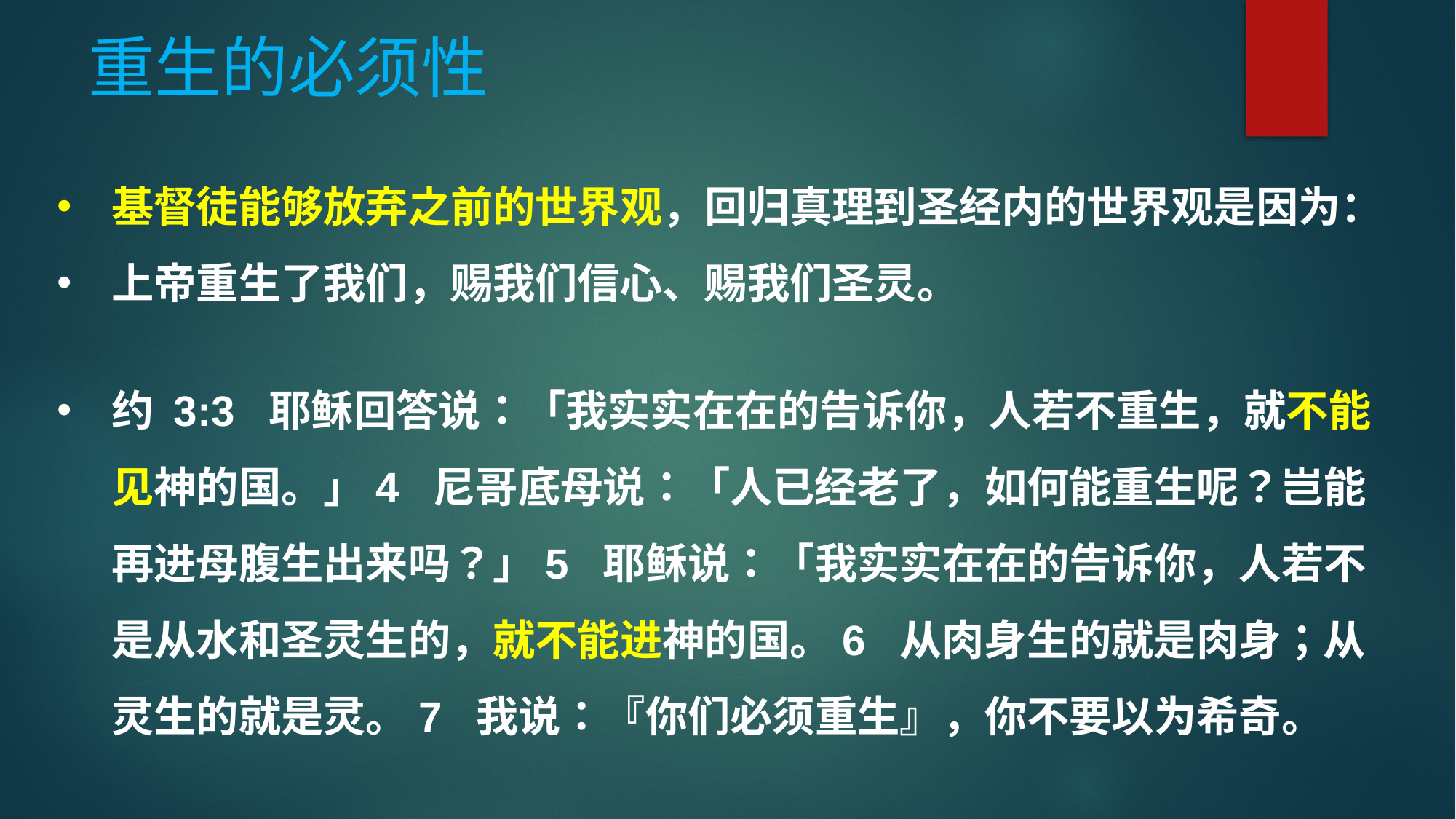

# 重生的必须性
基督徒能够放弃之前的世界观，回归真理到圣经内的世界观是因为：
上帝重生了我们，赐我们信心、赐我们圣灵。

约 3:3  耶稣回答说：「我实实在在的告诉你，人若不重生，就不能见神的国。」4  尼哥底母说：「人已经老了，如何能重生呢？岂能再进母腹生出来吗？」5  耶稣说：「我实实在在的告诉你，人若不是从水和圣灵生的，就不能进神的国。6  从肉身生的就是肉身；从灵生的就是灵。7  我说：『你们必须重生』，你不要以为希奇。